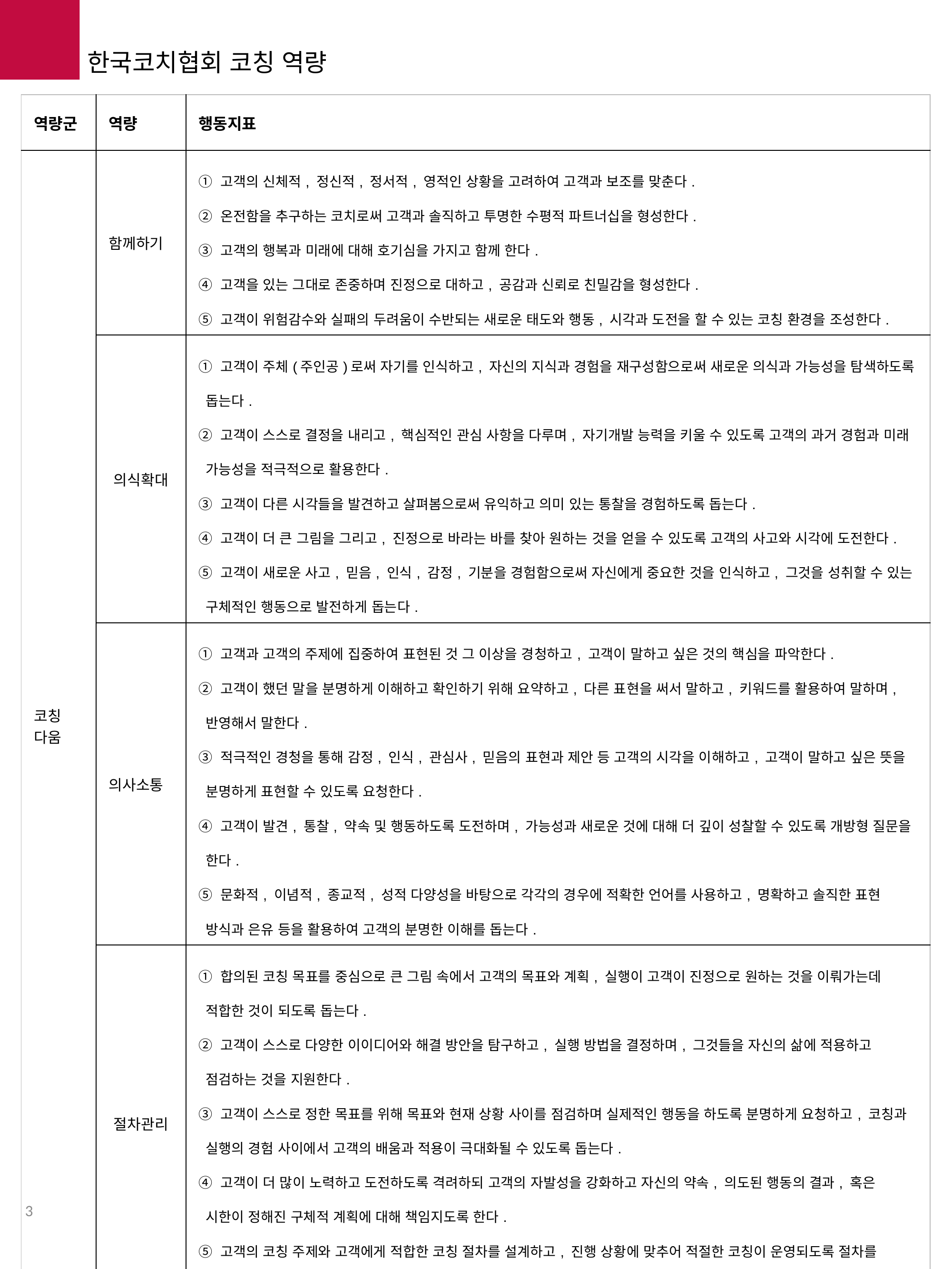

한국코치협회 코칭 역량
| 역량군 | 역량 | 행동지표 |
| --- | --- | --- |
| 코칭 다움 | 함께하기 | ① 고객의 신체적, 정신적, 정서적, 영적인 상황을 고려하여 고객과 보조를 맞춘다. ② 온전함을 추구하는 코치로써 고객과 솔직하고 투명한 수평적 파트너십을 형성한다. ③ 고객의 행복과 미래에 대해 호기심을 가지고 함께 한다. ④ 고객을 있는 그대로 존중하며 진정으로 대하고, 공감과 신뢰로 친밀감을 형성한다. ⑤ 고객이 위험감수와 실패의 두려움이 수반되는 새로운 태도와 행동, 시각과 도전을 할 수 있는 코칭 환경을 조성한다. |
|  | 의식확대 | ① 고객이 주체(주인공)로써 자기를 인식하고, 자신의 지식과 경험을 재구성함으로써 새로운 의식과 가능성을 탐색하도록 돕는다. ② 고객이 스스로 결정을 내리고, 핵심적인 관심 사항을 다루며, 자기개발 능력을 키울 수 있도록 고객의 과거 경험과 미래 가능성을 적극적으로 활용한다. ③ 고객이 다른 시각들을 발견하고 살펴봄으로써 유익하고 의미 있는 통찰을 경험하도록 돕는다. ④ 고객이 더 큰 그림을 그리고, 진정으로 바라는 바를 찾아 원하는 것을 얻을 수 있도록 고객의 사고와 시각에 도전한다. ⑤ 고객이 새로운 사고, 믿음, 인식, 감정, 기분을 경험함으로써 자신에게 중요한 것을 인식하고, 그것을 성취할 수 있는 구체적인 행동으로 발전하게 돕는다. |
|  | 의사소통 | ① 고객과 고객의 주제에 집중하여 표현된 것 그 이상을 경청하고, 고객이 말하고 싶은 것의 핵심을 파악한다. ② 고객이 했던 말을 분명하게 이해하고 확인하기 위해 요약하고, 다른 표현을 써서 말하고, 키워드를 활용하여 말하며, 반영해서 말한다. ③ 적극적인 경청을 통해 감정, 인식, 관심사, 믿음의 표현과 제안 등 고객의 시각을 이해하고, 고객이 말하고 싶은 뜻을 분명하게 표현할 수 있도록 요청한다. ④ 고객이 발견, 통찰, 약속 및 행동하도록 도전하며, 가능성과 새로운 것에 대해 더 깊이 성찰할 수 있도록 개방형 질문을 한다. ⑤ 문화적, 이념적, 종교적, 성적 다양성을 바탕으로 각각의 경우에 적확한 언어를 사용하고, 명확하고 솔직한 표현 방식과 은유 등을 활용하여 고객의 분명한 이해를 돕는다. |
|  | 절차관리 | ① 합의된 코칭 목표를 중심으로 큰 그림 속에서 고객의 목표와 계획, 실행이 고객이 진정으로 원하는 것을 이뤄가는데 적합한 것이 되도록 돕는다. ② 고객이 스스로 다양한 이이디어와 해결 방안을 탐구하고, 실행 방법을 결정하며, 그것들을 자신의 삶에 적용하고 점검하는 것을 지원한다. ③ 고객이 스스로 정한 목표를 위해 목표와 현재 상황 사이를 점검하며 실제적인 행동을 하도록 분명하게 요청하고, 코칭과 실행의 경험 사이에서 고객의 배움과 적용이 극대화될 수 있도록 돕는다. ④ 고객이 더 많이 노력하고 도전하도록 격려하되 고객의 자발성을 강화하고 자신의 약속, 의도된 행동의 결과, 혹은 시한이 정해진 구체적 계획에 대해 책임지도록 한다. ⑤ 고객의 코칭 주제와 고객에게 적합한 코칭 절차를 설계하고, 진행 상황에 맞추어 적절한 코칭이 운영되도록 절차를 관리한다. |
     3